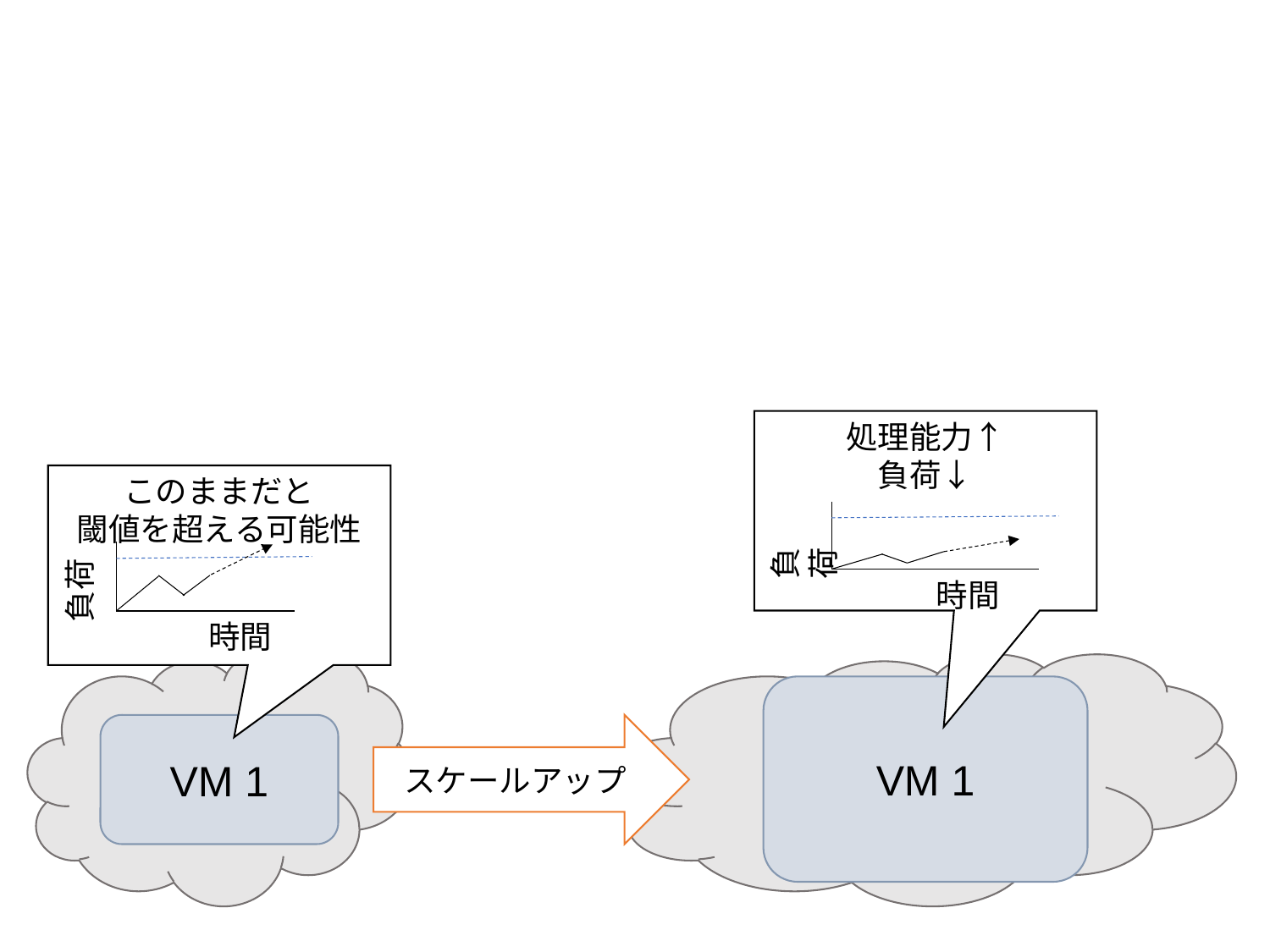

#
処理能力↑
負荷↓
負荷
時間
このままだと
閾値を超える可能性
負荷
時間

VM 1
VM 1
スケールアップ